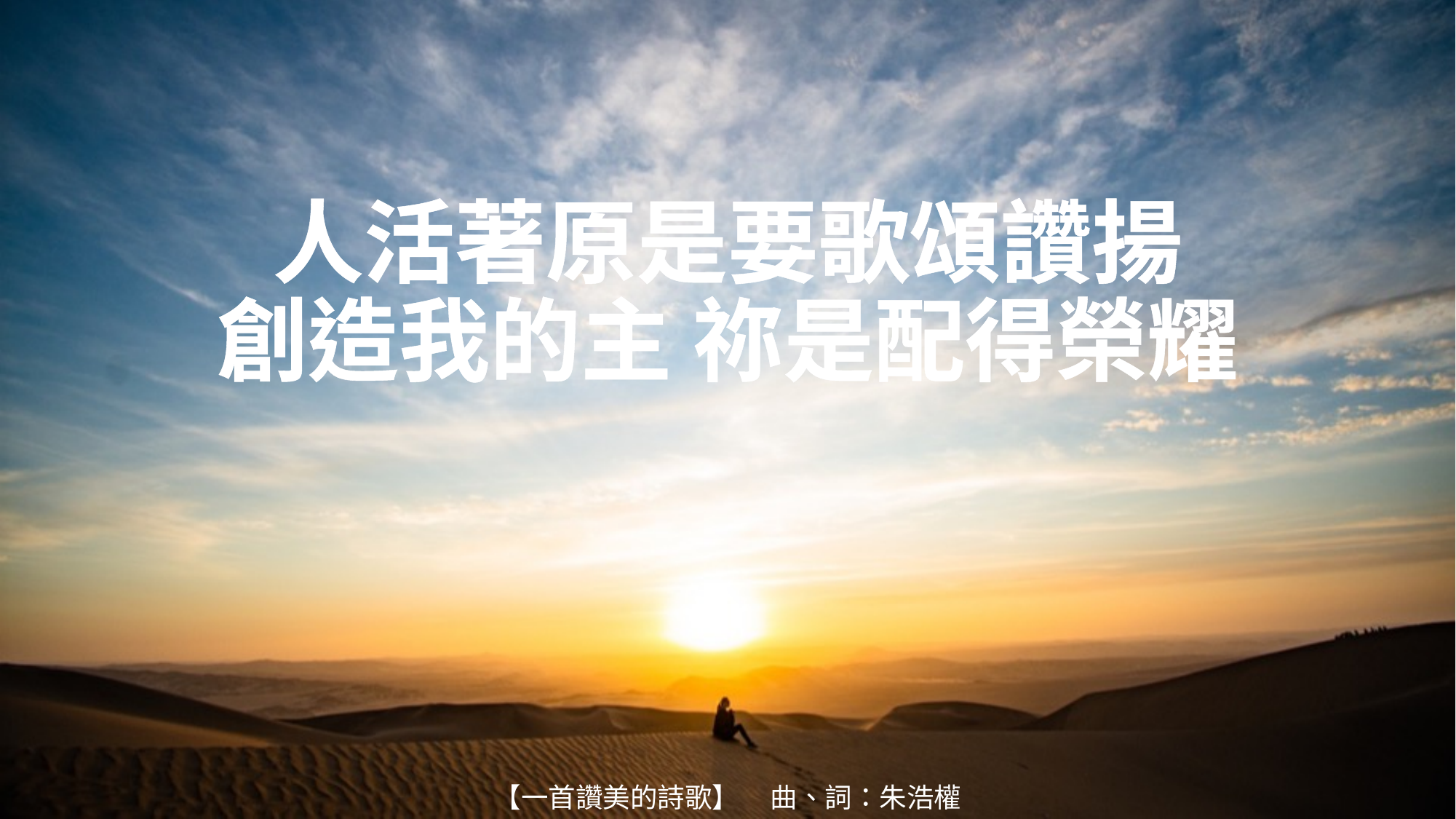

人活著原是要歌頌讚揚
創造我的主 祢是配得榮耀
【一首讚美的詩歌】     曲、詞：朱浩權